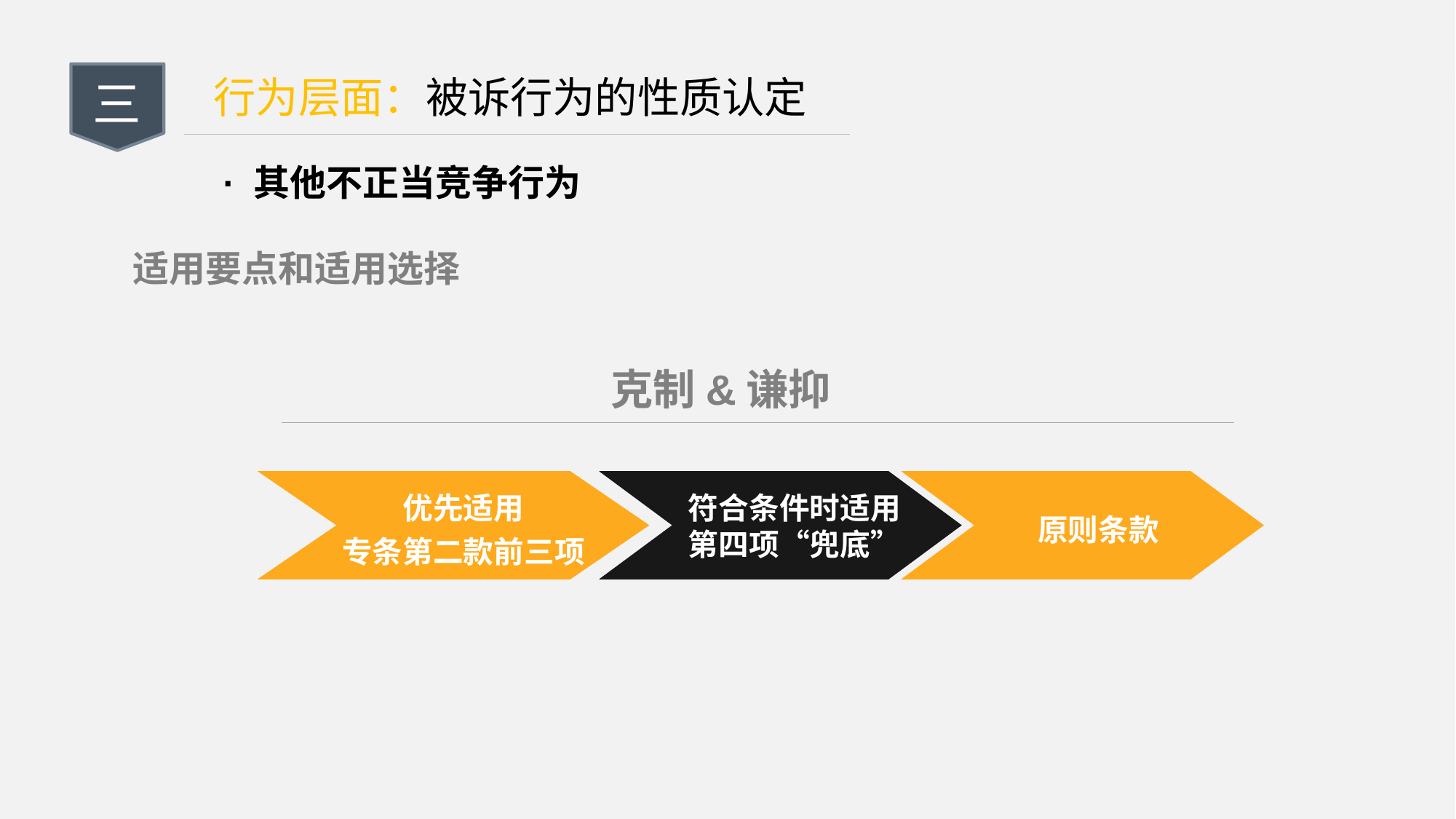

三
行为层面：被诉行为的性质认定
· 其他不正当竞争行为
适用要点和适用选择
克制&谦抑

优先适用
专条第二款前三项

符合条件时适用
第四项“兜底”

原则条款